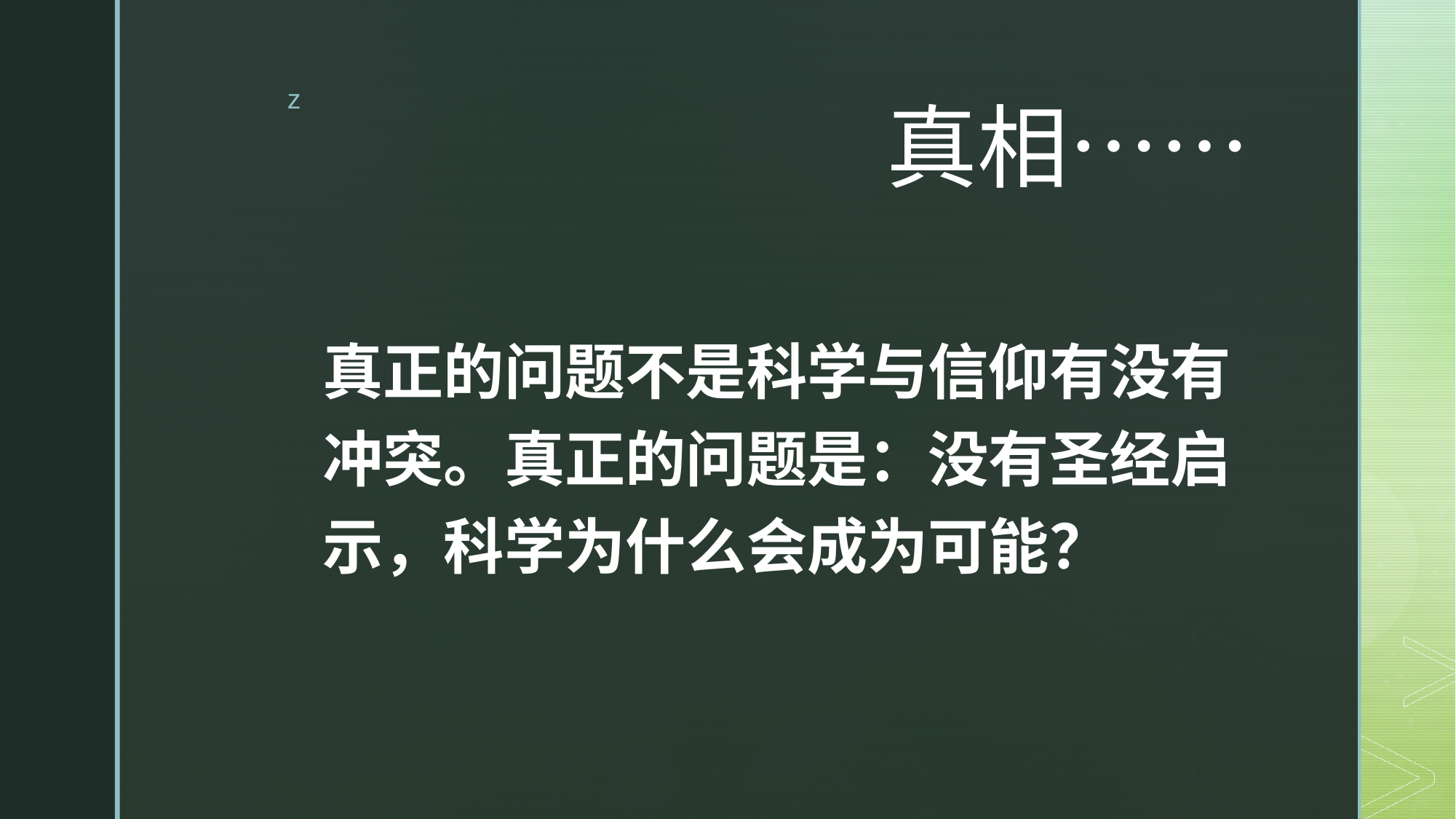

# 真相……
真正的问题不是科学与信仰有没有冲突。真正的问题是：没有圣经启示，科学为什么会成为可能？